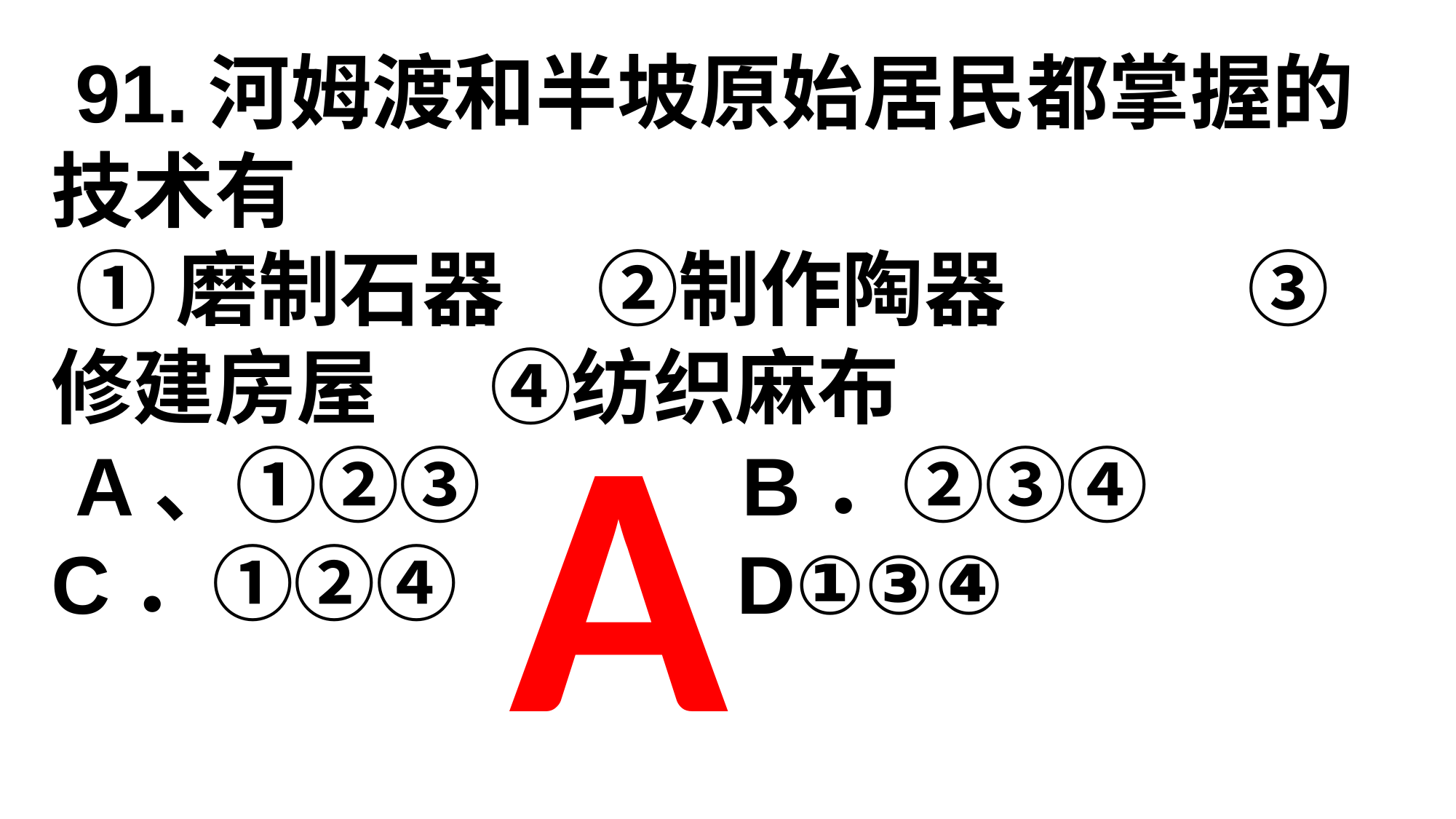

91.河姆渡和半坡原始居民都掌握的技术有
①磨制石器     ②制作陶器             ③修建房屋      ④纺织麻布
A、①②③             B．②③④       C．①②④              D①③④
A